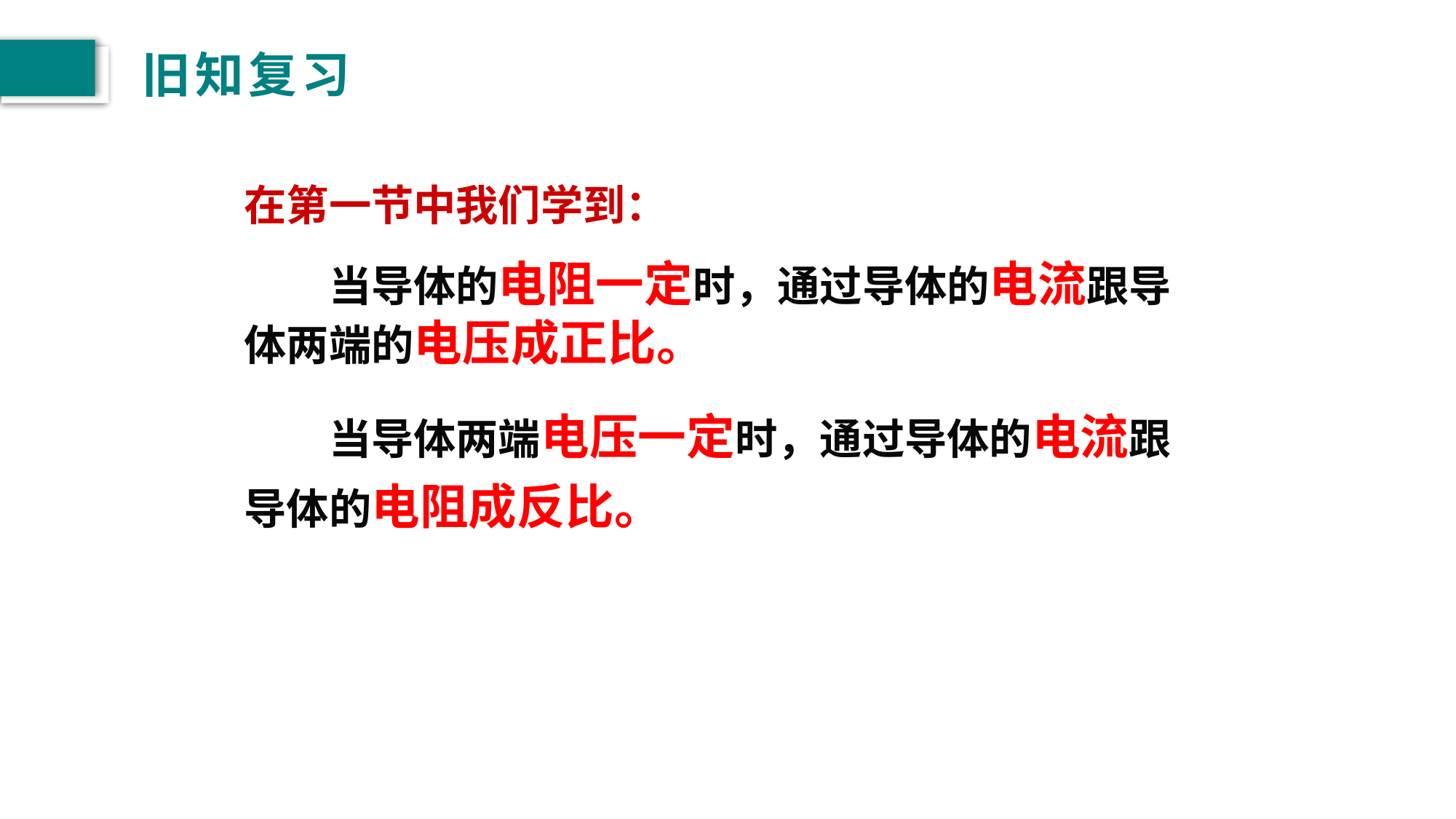

# 旧知复习
在第一节中我们学到：
　　当导体的电阻一定时，通过导体的电流跟导体两端的电压成正比。
　　当导体两端电压一定时，通过导体的电流跟导体的电阻成反比。